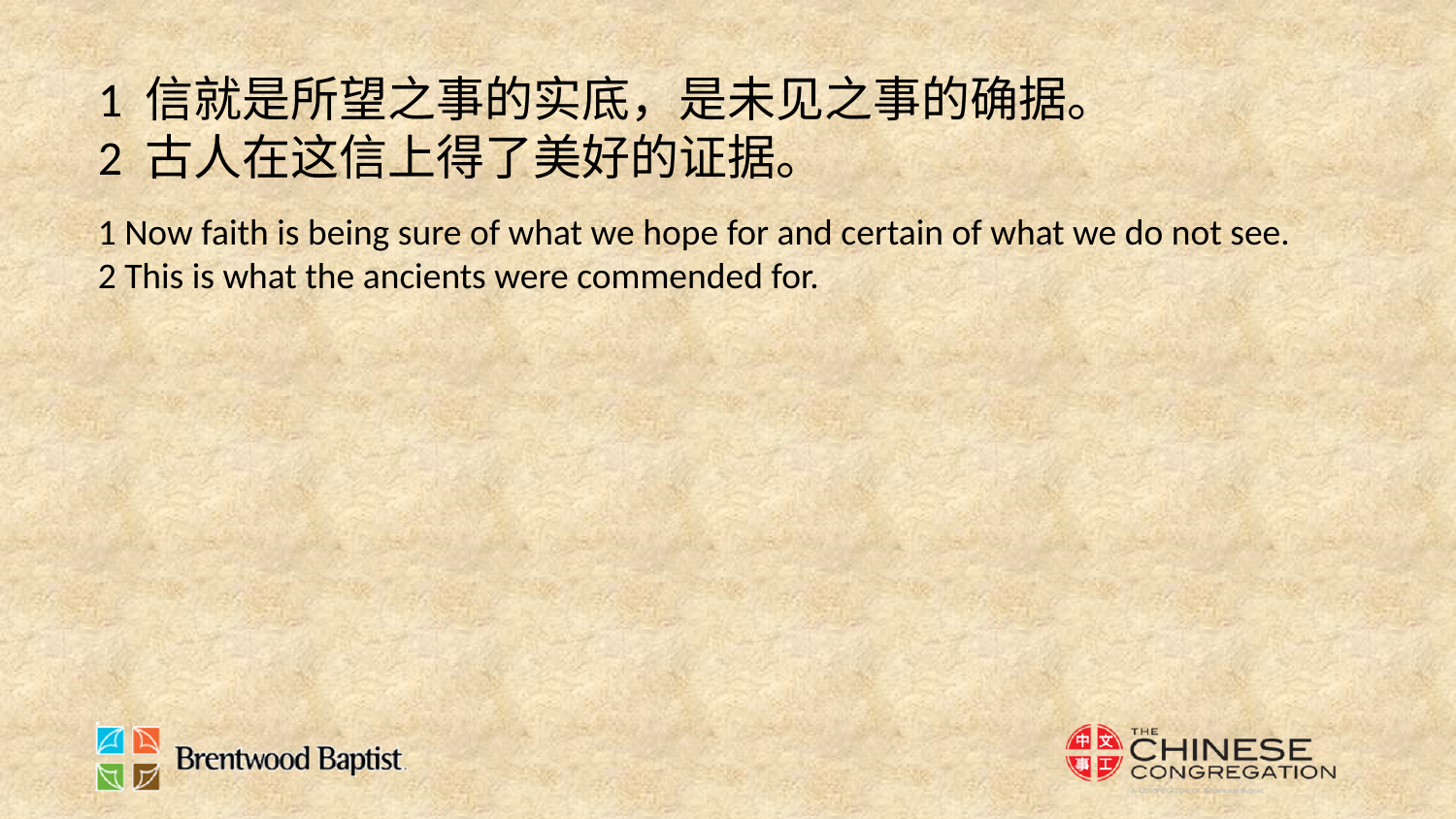

1 信就是所望之事的实底，是未见之事的确据。
2 古人在这信上得了美好的证据。

1 Now faith is being sure of what we hope for and certain of what we do not see.
2 This is what the ancients were commended for.